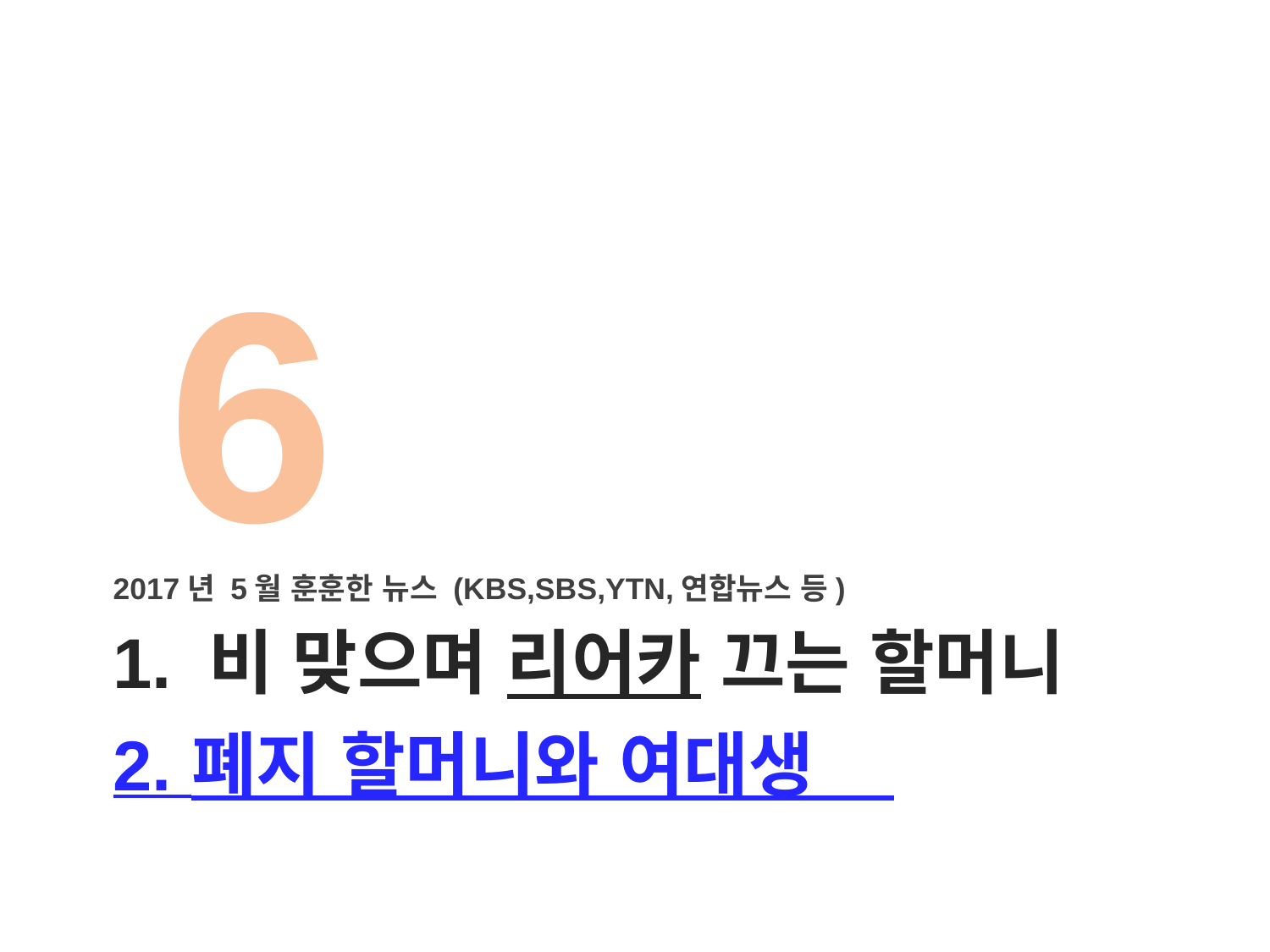

6
2017년 5월 훈훈한 뉴스 (KBS,SBS,YTN,연합뉴스 등)
# 1. 비 맞으며 리어카 끄는 할머니 2. 폐지 할머니와 여대생